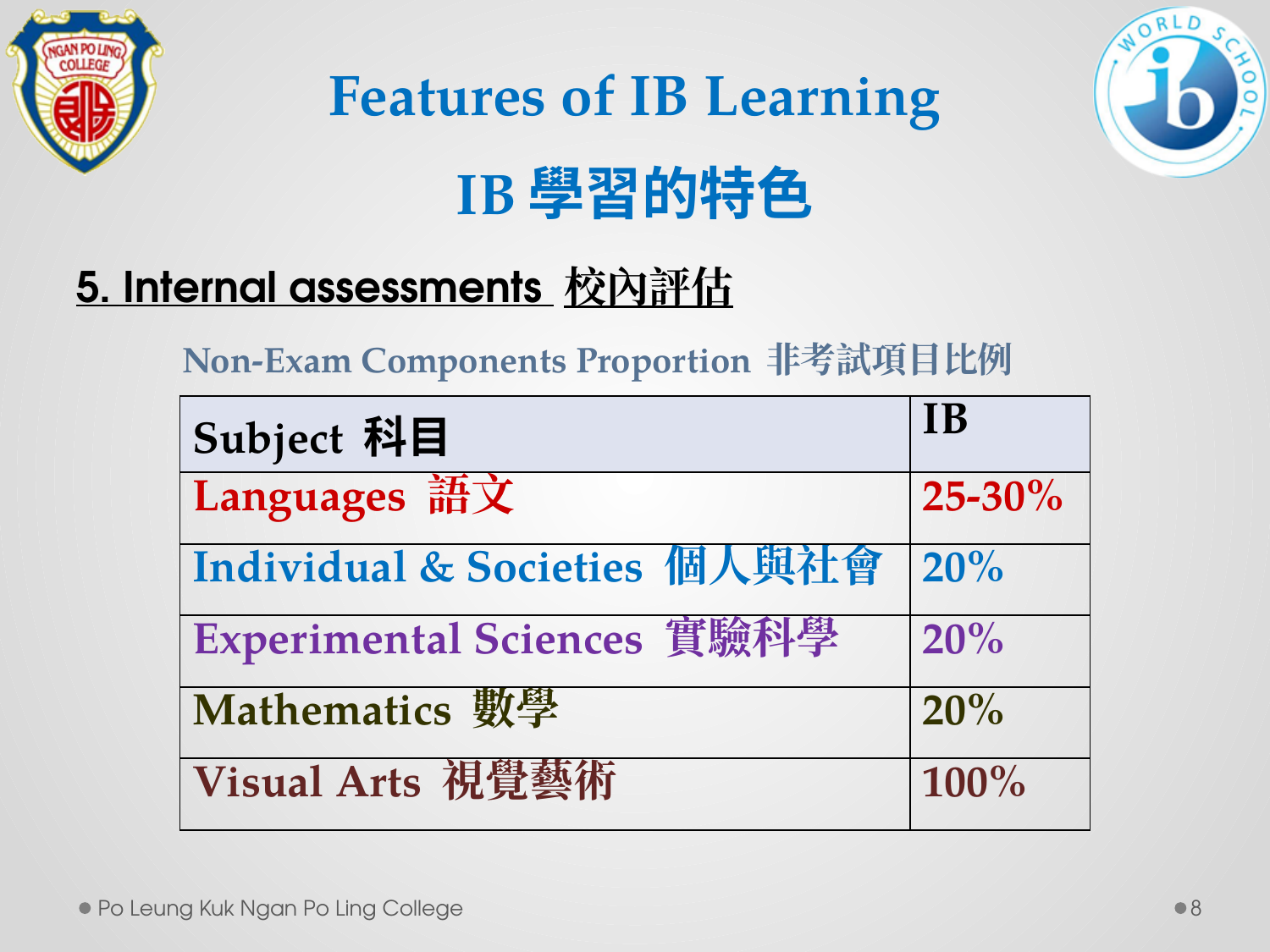

# Features of IB Learning IB學習的特色
5. Internal assessments 校內評估

Non-Exam Components Proportion 非考試項目比例
| Subject 科目 | IB |
| --- | --- |
| Languages 語文 | 25-30% |
| Individual & Societies 個人與社會 | 20% |
| Experimental Sciences 實驗科學 | 20% |
| Mathematics 數學 | 20% |
| Visual Arts 視覺藝術 | 100% |
Po Leung Kuk Ngan Po Ling College
8